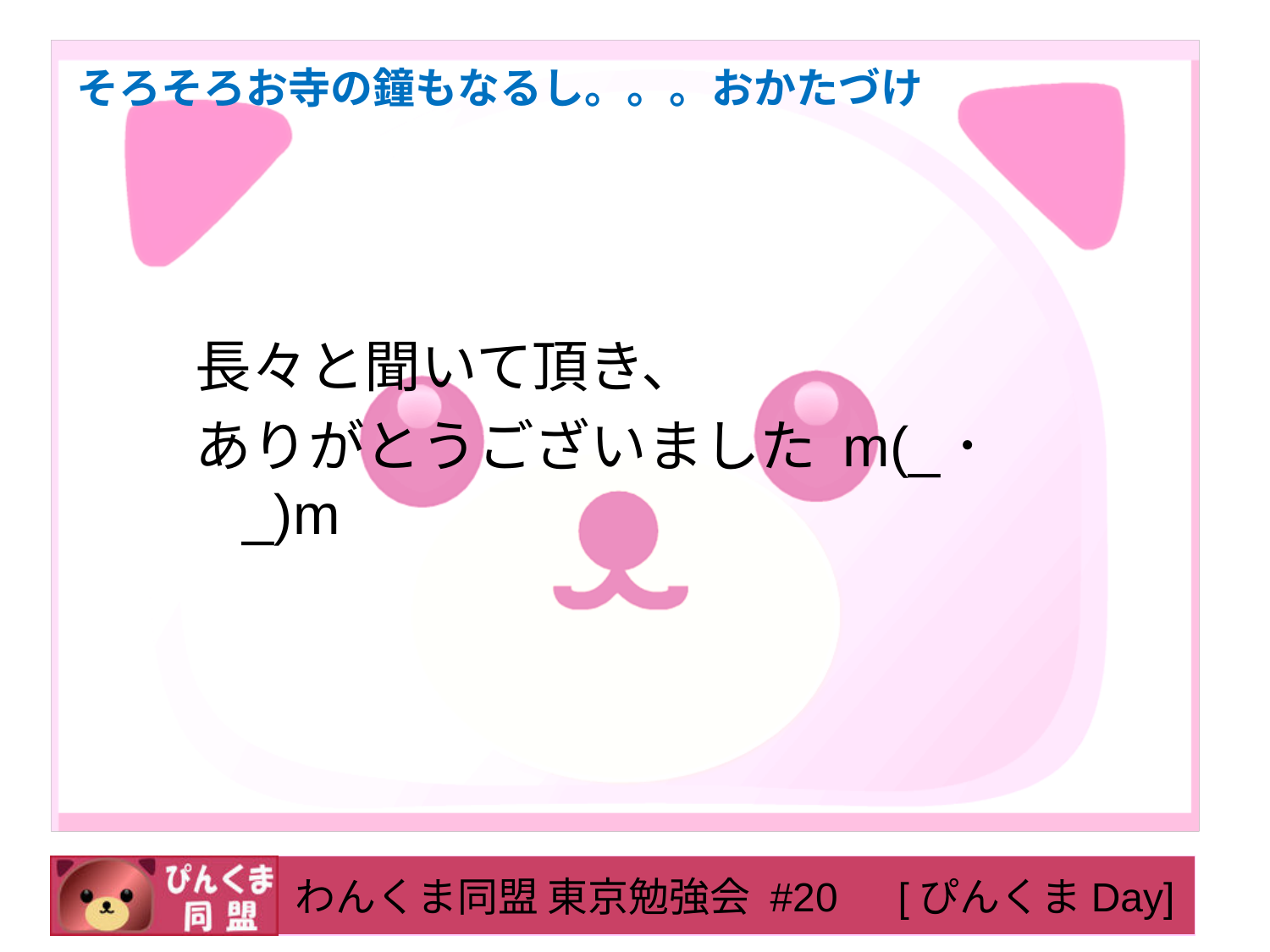

# そろそろお寺の鐘もなるし。。。おかたづけ
長々と聞いて頂き、
ありがとうございました m(_･_)m